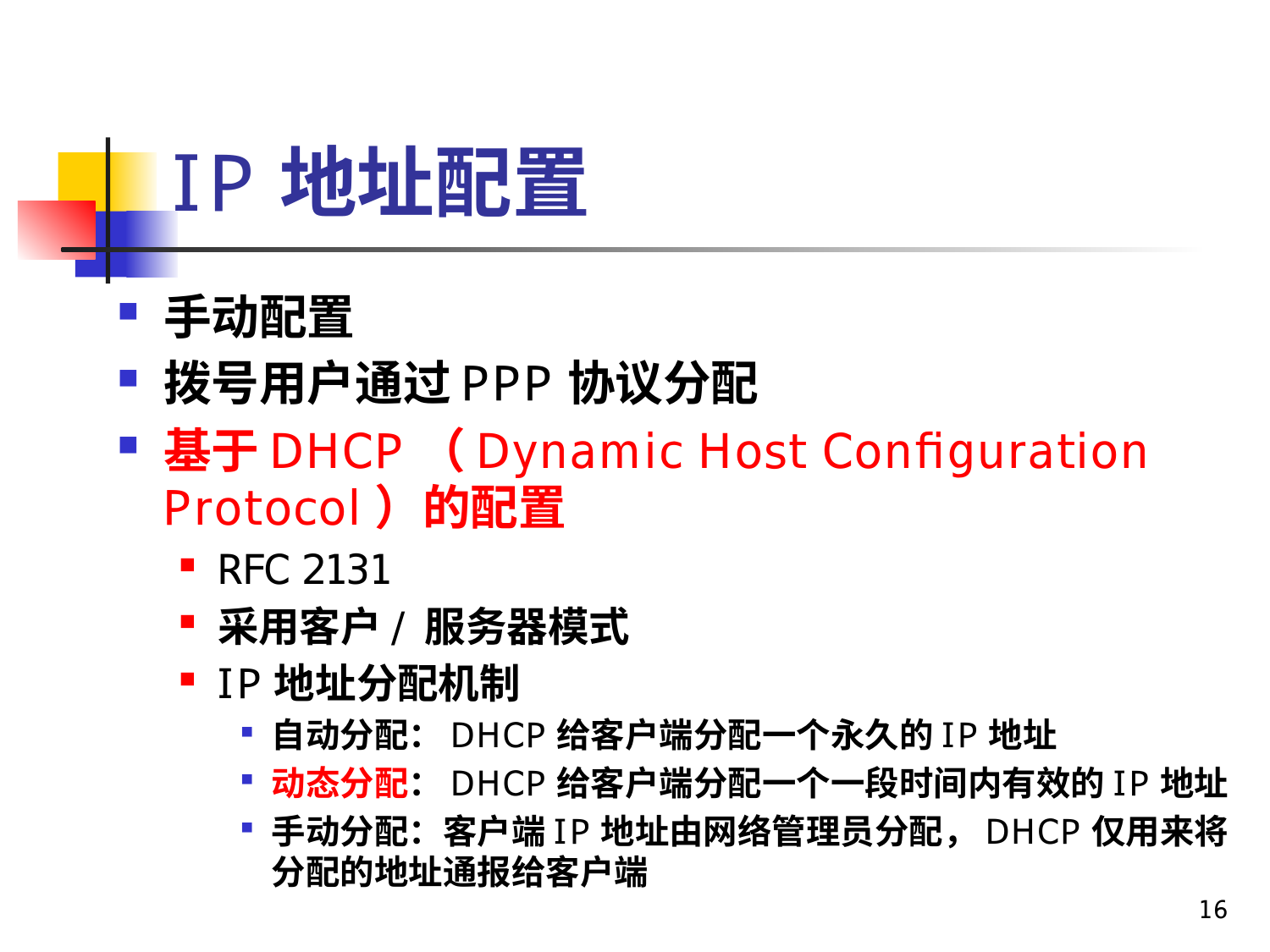

# IP地址配置
手动配置
拨号用户通过PPP协议分配
基于DHCP（Dynamic Host Configuration Protocol）的配置
RFC 2131
采用客户/服务器模式
IP地址分配机制
自动分配：DHCP给客户端分配一个永久的IP地址
动态分配：DHCP给客户端分配一个一段时间内有效的IP地址
手动分配：客户端IP地址由网络管理员分配，DHCP仅用来将分配的地址通报给客户端
16